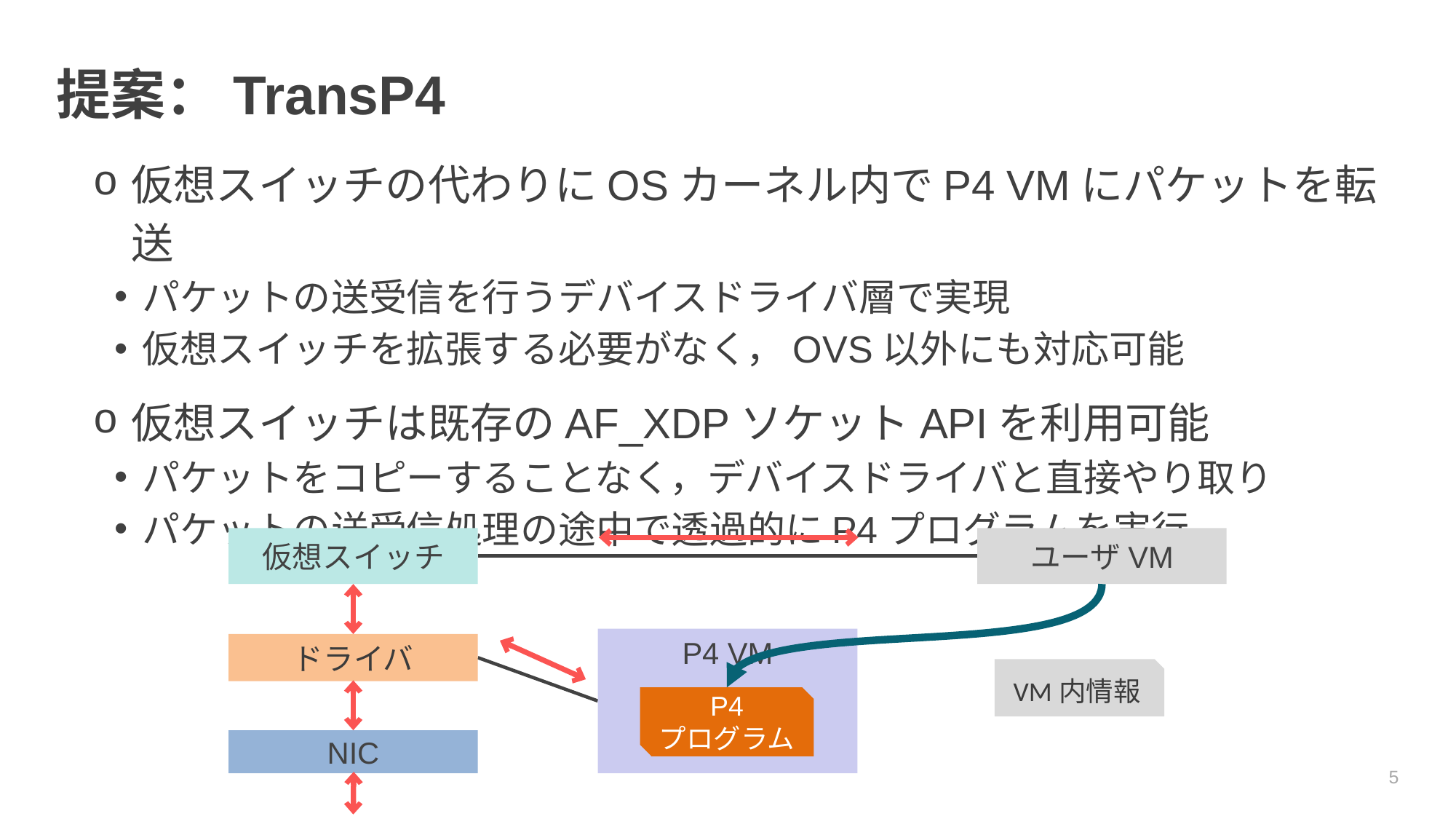

# 提案：TransP4
仮想スイッチの代わりにOSカーネル内でP4 VMにパケットを転送
パケットの送受信を行うデバイスドライバ層で実現
仮想スイッチを拡張する必要がなく，OVS以外にも対応可能
仮想スイッチは既存のAF_XDPソケットAPIを利用可能
パケットをコピーすることなく，デバイスドライバと直接やり取り
パケットの送受信処理の途中で透過的にP4プログラムを実行
仮想スイッチ
ユーザVM
P4 VM
ドライバ
VM内情報
P4
プログラム
NIC
5